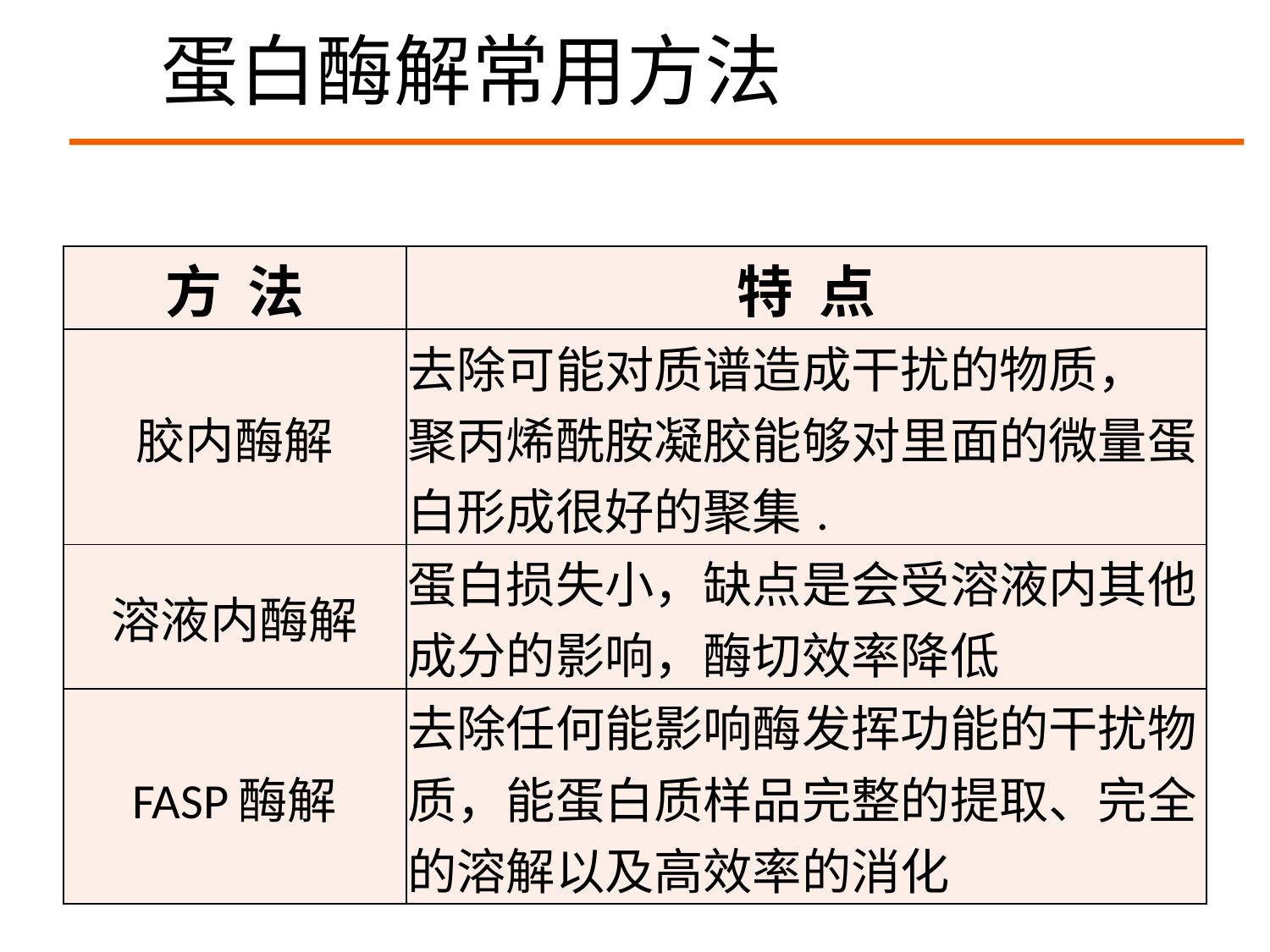

蛋白酶解常用方法

| 方 法 | 特 点 |
| --- | --- |
| 胶内酶解 | 去除可能对质谱造成干扰的物质， 聚丙烯酰胺凝胶能够对里面的微量蛋白形成很好的聚集. |
| 溶液内酶解 | 蛋白损失小，缺点是会受溶液内其他成分的影响，酶切效率降低 |
| FASP酶解 | 去除任何能影响酶发挥功能的干扰物质，能蛋白质样品完整的提取、完全的溶解以及高效率的消化 |